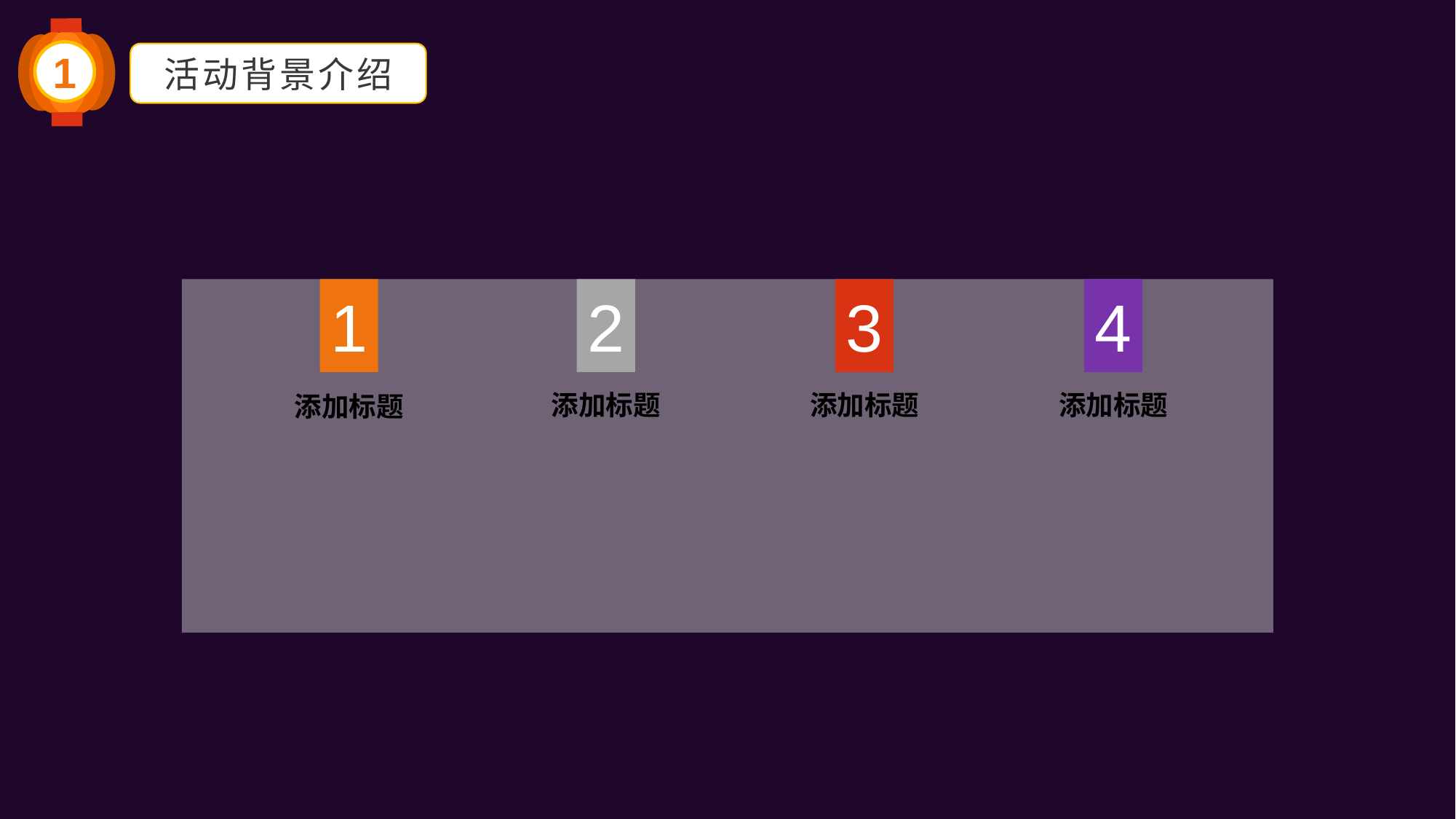

1
活动背景介绍

1
2
3
4
添加标题
添加标题
添加标题
添加标题